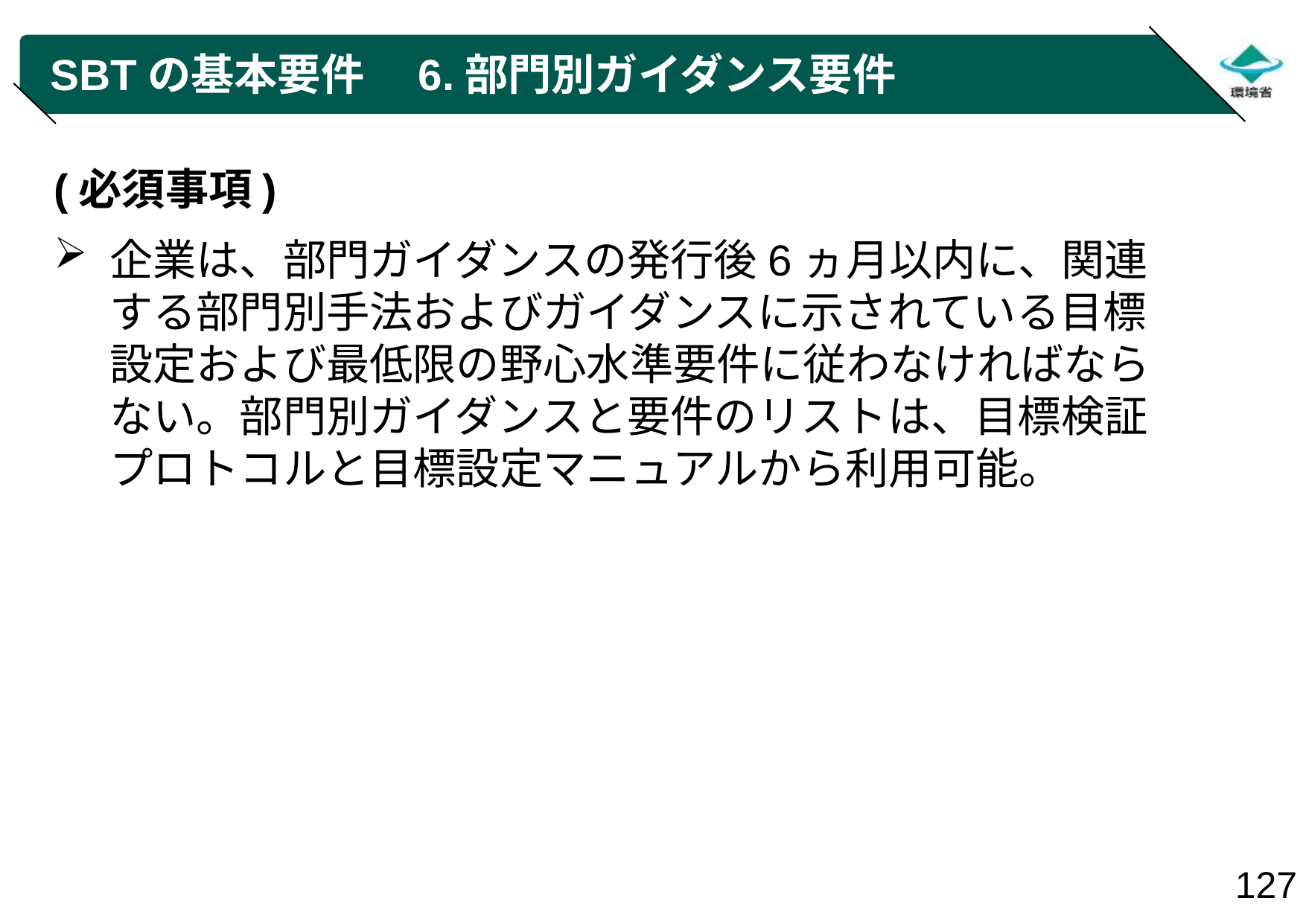

# SBTの基本要件　6.部門別ガイダンス要件
(必須事項)
企業は、部門ガイダンスの発行後6ヵ月以内に、関連する部門別手法およびガイダンスに示されている目標設定および最低限の野心水準要件に従わなければならない。部門別ガイダンスと要件のリストは、目標検証プロトコルと目標設定マニュアルから利用可能。